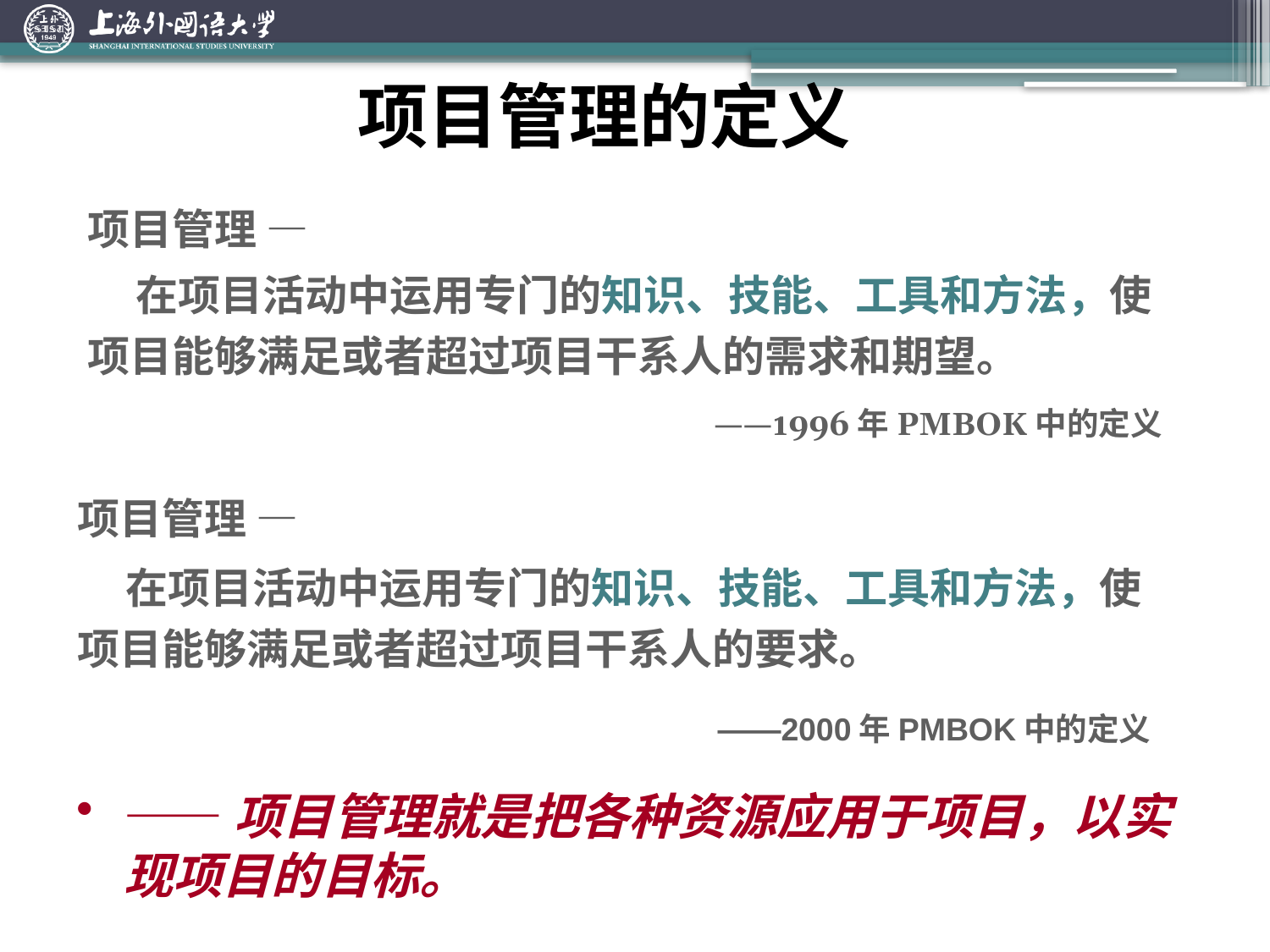

# 项目管理的定义
项目管理 —
    在项目活动中运用专门的知识、技能、工具和方法，使项目能够满足或者超过项目干系人的需求和期望。
——1996年PMBOK中的定义
项目管理 —
    在项目活动中运用专门的知识、技能、工具和方法，使项目能够满足或者超过项目干系人的要求。
——2000年PMBOK中的定义

——项目管理就是把各种资源应用于项目，以实现项目的目标。